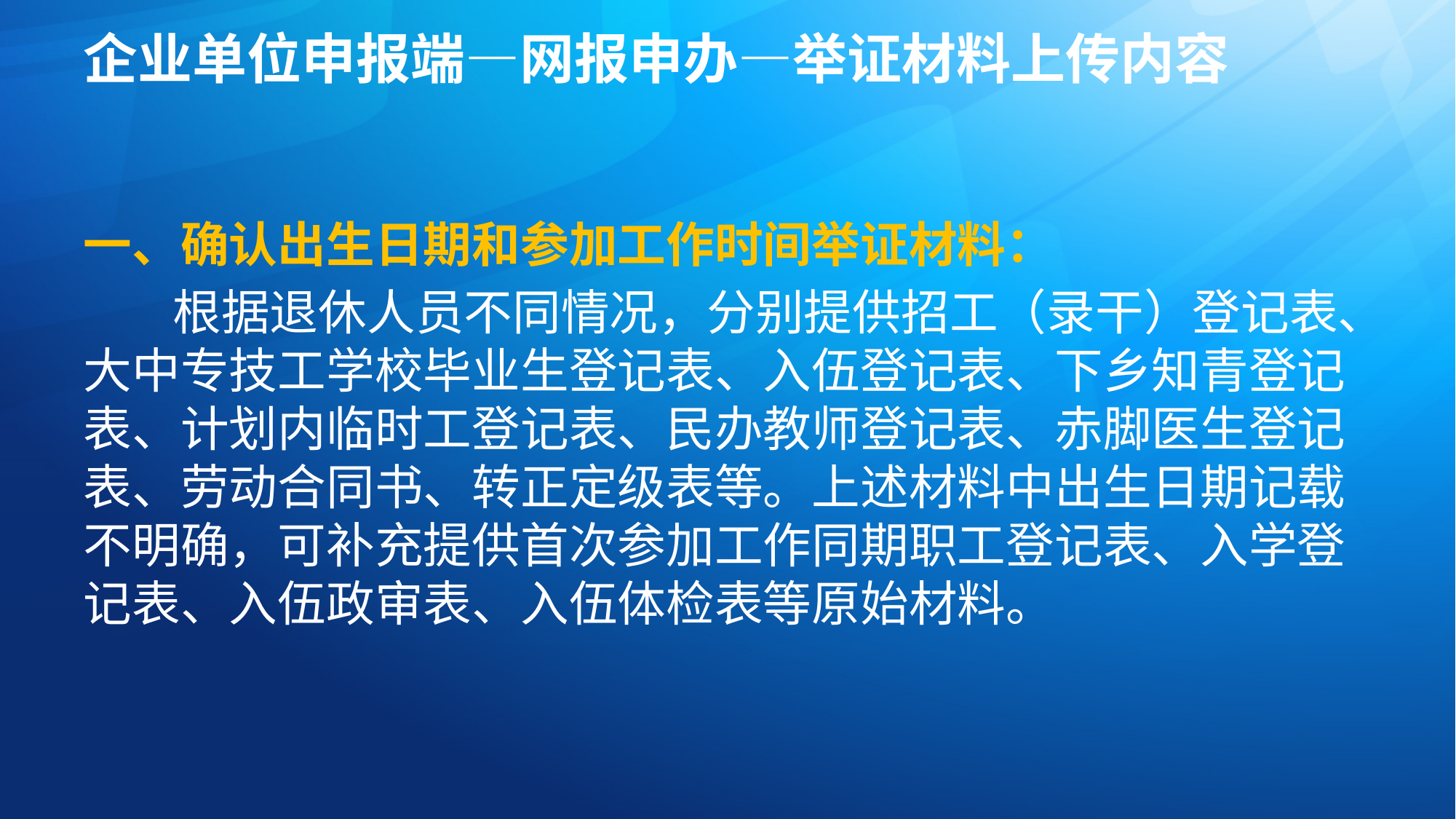

# 企业单位申报端—网报申办—举证材料上传内容

一、确认出生日期和参加工作时间举证材料：
       根据退休人员不同情况，分别提供招工（录干）登记表、大中专技工学校毕业生登记表、入伍登记表、下乡知青登记表、计划内临时工登记表、民办教师登记表、赤脚医生登记表、劳动合同书、转正定级表等。上述材料中出生日期记载不明确，可补充提供首次参加工作同期职工登记表、入学登记表、入伍政审表、入伍体检表等原始材料。